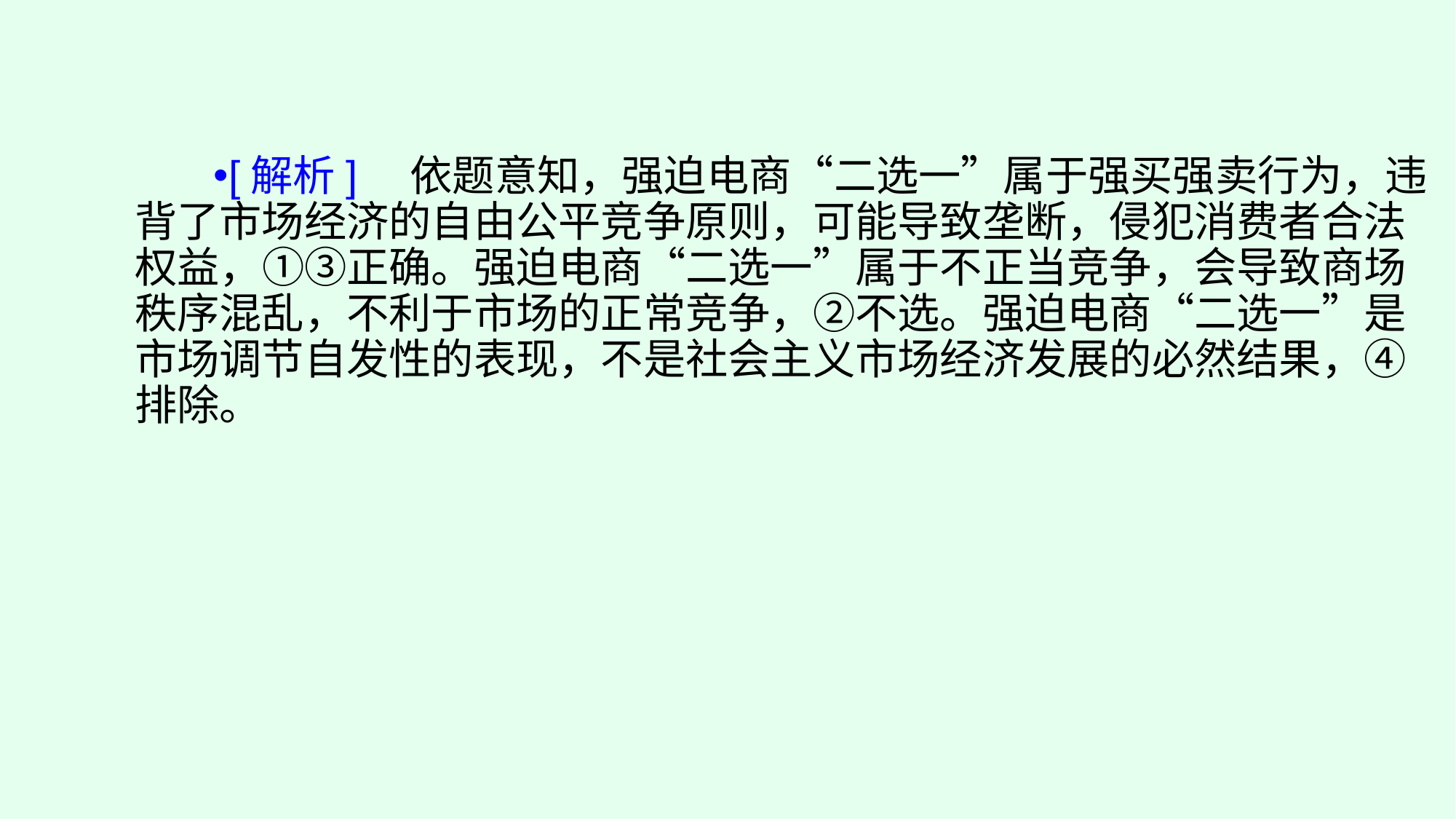

[解析]　依题意知，强迫电商“二选一”属于强买强卖行为，违背了市场经济的自由公平竞争原则，可能导致垄断，侵犯消费者合法权益，①③正确。强迫电商“二选一”属于不正当竞争，会导致商场秩序混乱，不利于市场的正常竞争，②不选。强迫电商“二选一”是市场调节自发性的表现，不是社会主义市场经济发展的必然结果，④排除。